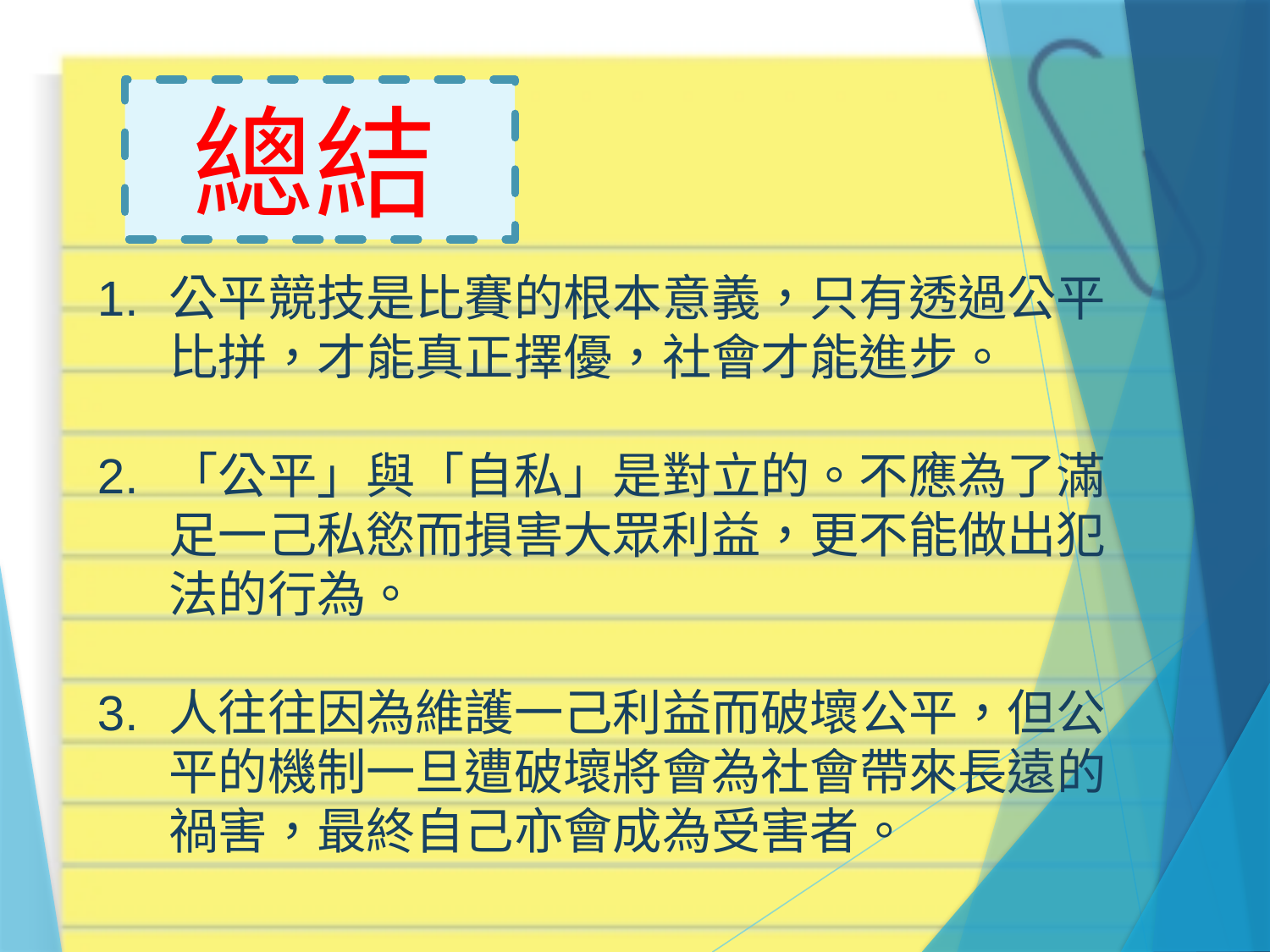

# 總結

公平競技是比賽的根本意義，只有透過公平比拼，才能真正擇優，社會才能進步。

「公平」與「自私」是對立的。不應為了滿足一己私慾而損害大眾利益，更不能做出犯法的行為。

人往往因為維護一己利益而破壞公平，但公平的機制一旦遭破壞將會為社會帶來長遠的禍害，最終自己亦會成為受害者。